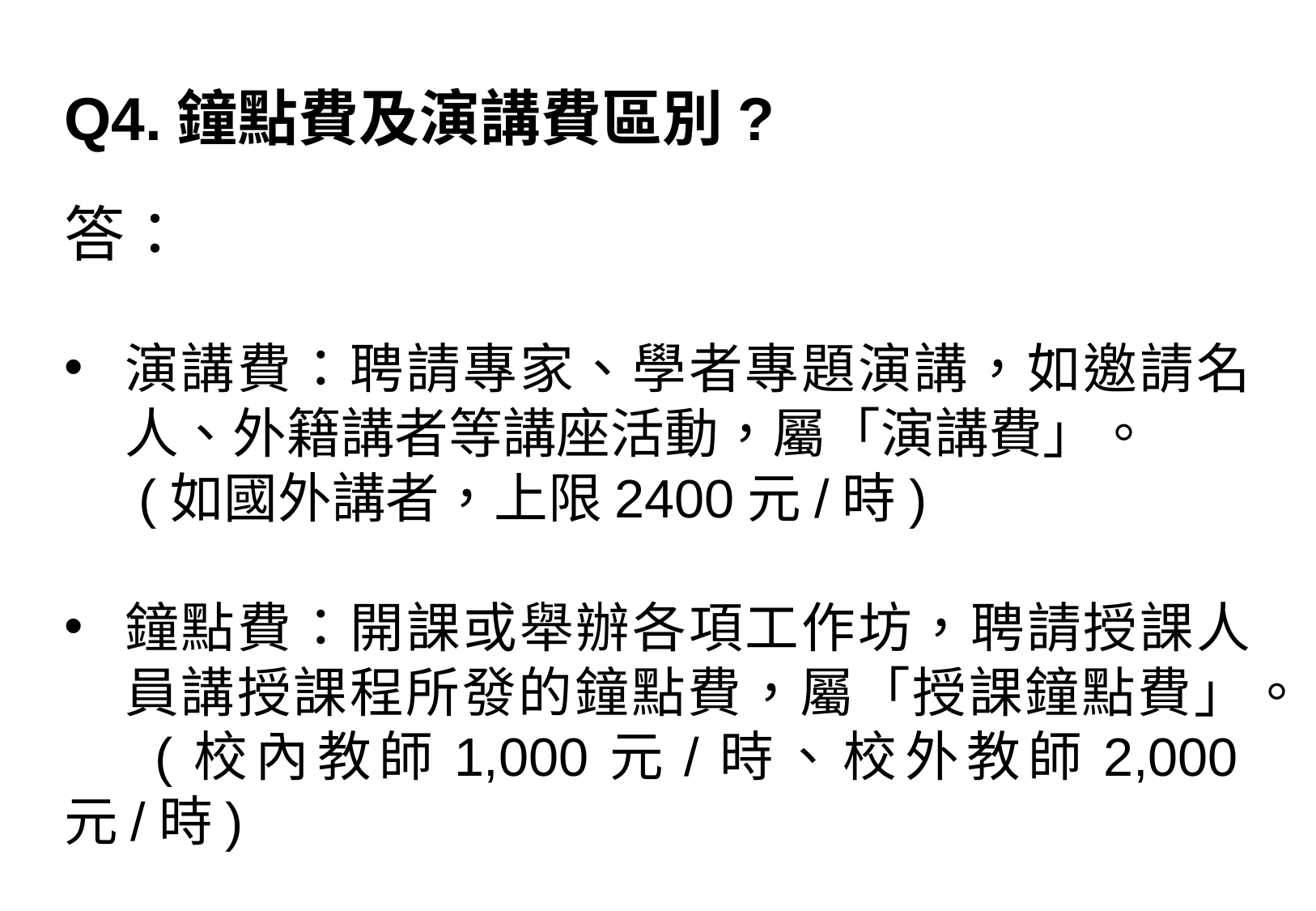

Q4.鐘點費及演講費區別?

答：

演講費：聘請專家、學者專題演講，如邀請名人、外籍講者等講座活動，屬「演講費」。
     (如國外講者，上限2400元/時)

鐘點費：開課或舉辦各項工作坊，聘請授課人員講授課程所發的鐘點費，屬「授課鐘點費」。
    (校內教師1,000元/時、校外教師2,000元/時)